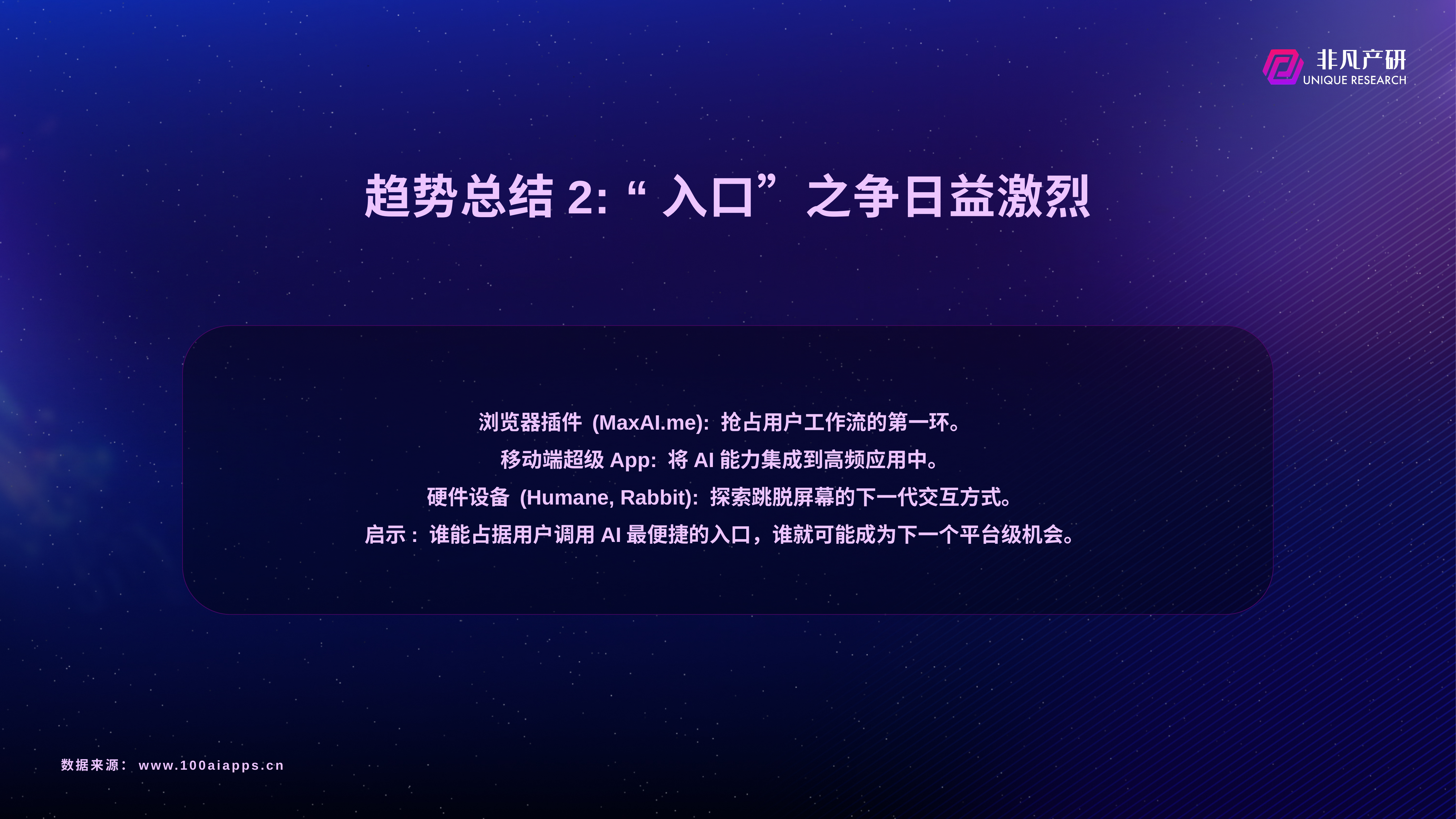

# 趋势总结2: “入口”之争日益激烈

浏览器插件 (MaxAI.me): 抢占用户工作流的第一环。
移动端超级App: 将AI能力集成到高频应用中。
硬件设备 (Humane, Rabbit): 探索跳脱屏幕的下一代交互方式。
启示: 谁能占据用户调用AI最便捷的入口，谁就可能成为下一个平台级机会。